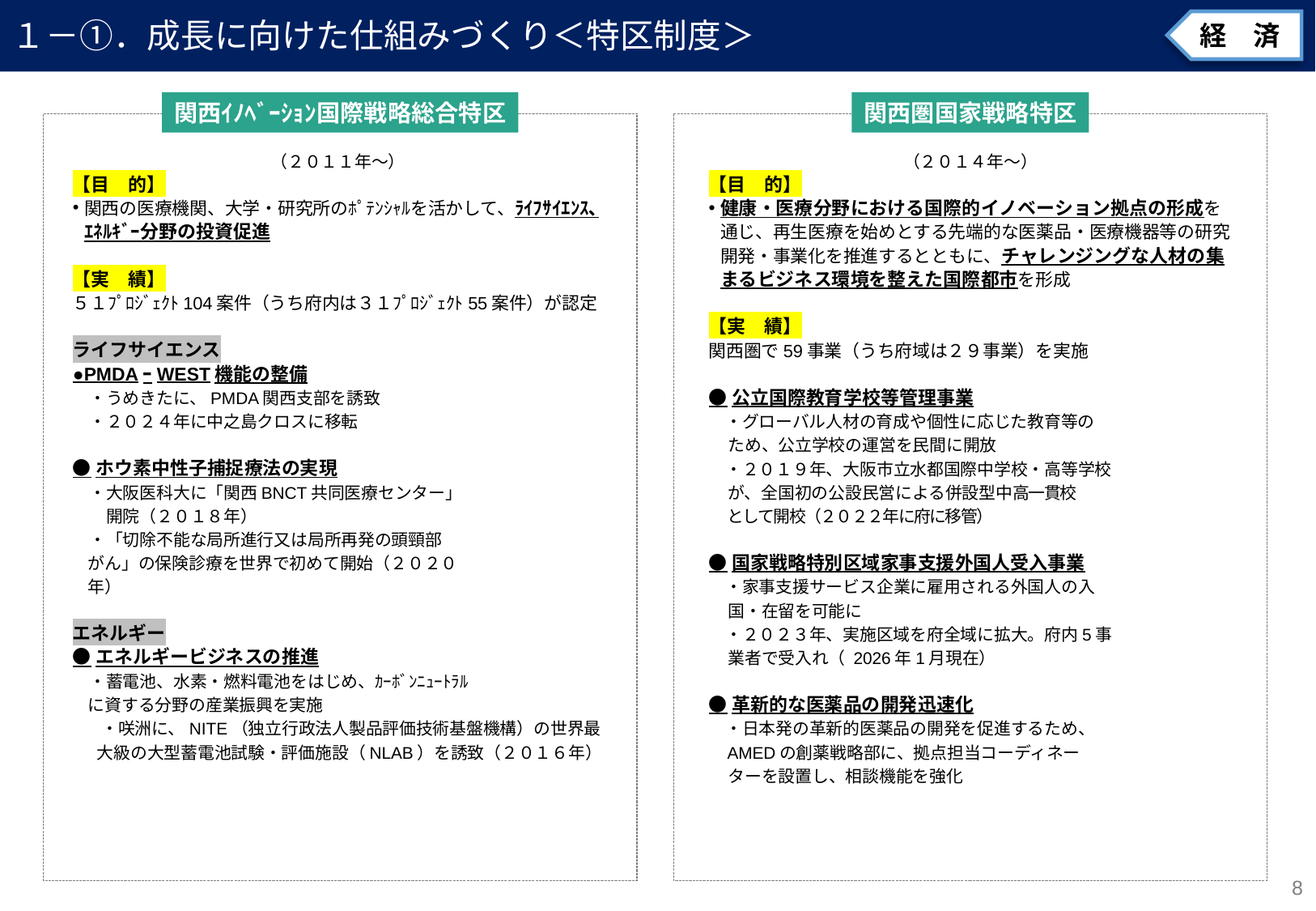

１－①．成長に向けた仕組みづくり＜特区制度＞
経　済
関西圏国家戦略特区
関西ｲﾉﾍﾞｰｼｮﾝ国際戦略総合特区

（２０１１年～）
【目　的】
関西の医療機関、大学・研究所のﾎﾟﾃﾝｼｬﾙを活かして、ﾗｲﾌｻｲｴﾝｽ､ｴﾈﾙｷﾞｰ分野の投資促進

【実　績】
５１ﾌﾟﾛｼﾞｪｸﾄ104案件（うち府内は３１ﾌﾟﾛｼﾞｪｸﾄ55案件）が認定

ライフサイエンス
●PMDAｰWEST機能の整備
　・うめきたに、PMDA関西支部を誘致
　・２０２４年に中之島クロスに移転

●ホウ素中性子捕捉療法の実現
　・大阪医科大に「関西BNCT共同医療センター」
　　開院（２０１８年）
　・「切除不能な局所進行又は局所再発の頭頸部
   がん」の保険診療を世界で初めて開始（２０２０
   年）

エネルギー
●エネルギービジネスの推進
　・蓄電池、水素・燃料電池をはじめ、ｶｰﾎﾞﾝﾆｭｰﾄﾗﾙ
   に資する分野の産業振興を実施
　・咲洲に、NITE（独立行政法人製品評価技術基盤機構）の世界最大級の大型蓄電池試験・評価施設（NLAB）を誘致（２０１６年）
（２０１４年～）
【目　的】
健康・医療分野における国際的イノベーション拠点の形成を通じ、再生医療を始めとする先端的な医薬品・医療機器等の研究開発・事業化を推進するとともに、チャレンジングな人材の集まるビジネス環境を整えた国際都市を形成

【実　績】
関西圏で59事業（うち府域は２９事業）を実施

●公立国際教育学校等管理事業
　・グローバル人材の育成や個性に応じた教育等の
    ため、公立学校の運営を民間に開放
　・２０１９年、大阪市立水都国際中学校・高等学校
    が、全国初の公設民営による併設型中高一貫校
     として開校（２０２２年に府に移管）

●国家戦略特別区域家事支援外国人受入事業
　・家事支援サービス企業に雇用される外国人の入
    国・在留を可能に
　・２０２３年、実施区域を府全域に拡大。府内5事
    業者で受入れ（ 2026年1月現在）

●革新的な医薬品の開発迅速化
　・日本発の革新的医薬品の開発を促進するため、
    AMEDの創薬戦略部に、拠点担当コーディネー
    ターを設置し、相談機能を強化
8